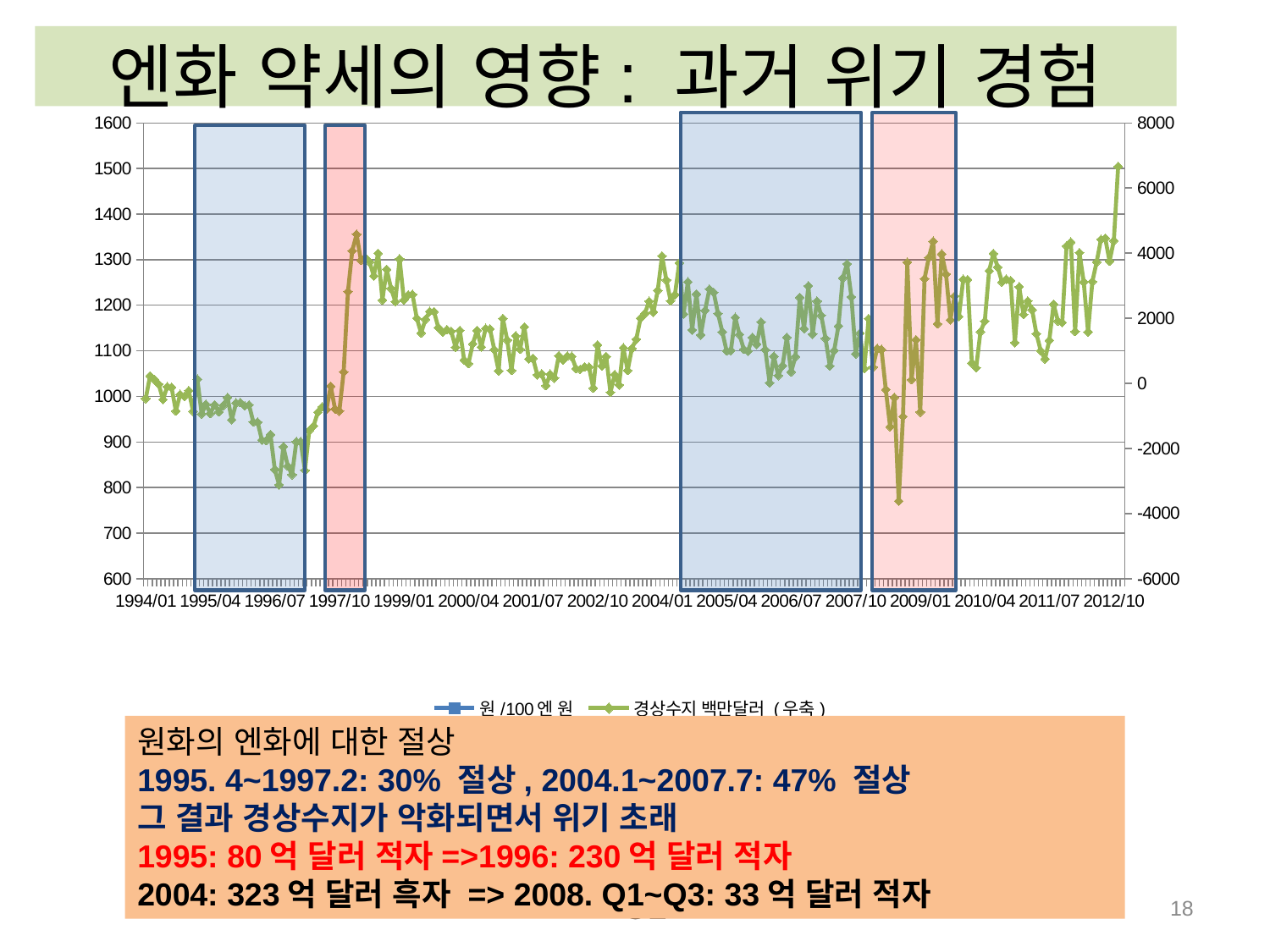

엔화 약세의 영향: 과거 위기 경험

### Chart

| Category | 원/100엔 원  | 경상수지 백만달러 (우축) |
|---|---|---|
| 1994/01 | 727.13 | -465.3 |
| 1994/02 | 763.2700000000006 | 230.3 |
| 1994/03 | 767.3399999999995 | 121.4 |
| 1994/04 | 781.66 | -22.8 |
| 1994/05 | 777.42 | -492.6 |
| 1994/06 | 786.04 | -99.3 |
| 1994/07 | 817.05 | -119.7 |
| 1994/08 | 805.23 | -846.9 |
| 1994/09 | 809.71 | -339.4 |
| 1994/10 | 811.2700000000006 | -396.8 |
| 1994/11 | 812.97 | -220.1 |
| 1994/12 | 790.9499999999995 | -856.6 |
| 1995/01 | 792.4 | 129.5 |
| 1995/02 | 805.1700000000005 | -934.4 |
| 1995/03 | 859.56 | -640.2 |
| 1995/04 | 918.5 | -925.1 |
| 1995/05 | 895.7800000000005 | -657.3 |
| 1995/06 | 900.8199999999995 | -876.2 |
| 1995/07 | 869.21 | -680.0 |
| 1995/08 | 812.12 | -433.8 |
| 1995/09 | 768.41 | -1117.6 |
| 1995/10 | 761.99 | -600.6 |
| 1995/11 | 754.6 | -589.6 |
| 1995/12 | 757.2 | -686.9 |
| 1996/01 | 745.15 | -658.8 |
| 1996/02 | 737.38 | -1185.9 |
| 1996/03 | 737.4 | -1191.2 |
| 1996/04 | 727.04 | -1742.9 |
| 1996/05 | 733.74 | -1755.8 |
| 1996/06 | 732.6800000000005 | -1575.8 |
| 1996/07 | 743.26 | -2645.0 |
| 1996/08 | 757.849999999998 | -3116.7 |
| 1996/09 | 749.14 | -1946.1 |
| 1996/10 | 736.8199999999995 | -2538.9 |
| 1996/11 | 737.59 | -2805.2 |
| 1996/12 | 736.52 | -1790.9 |
| 1997/01 | 721.87 | -1790.1 |
| 1997/02 | 704.65 | -2673.9 |
| 1997/03 | 716.8299999999995 | -1446.6 |
| 1997/04 | 711.4 | -1311.0 |
| 1997/05 | 752.6700000000005 | -885.4 |
| 1997/06 | 778.21 | -719.2 |
| 1997/07 | 773.97 | -802.5 |
| 1997/08 | 760.09 | -85.6 |
| 1997/09 | 751.9499999999995 | -787.6 |
| 1997/10 | 761.12 | -851.1 |
| 1997/11 | 819.58 | 352.3 |
| 1997/12 | 1143.62 | 2818.2 |
| 1998/01 | 1313.3799999999999 | 4075.1 |
| 1998/02 | 1289.91 | 4577.5 |
| 1998/03 | 1169.98 | 3782.5 |
| 1998/04 | 1056.33 | 3862.2 |
| 1998/05 | 1032.99 | 3733.5 |
| 1998/06 | 993.1800000000005 | 3299.4 |
| 1998/07 | 925.1 | 3996.4 |
| 1998/08 | 901.4599999999995 | 2560.6 |
| 1998/09 | 1021.02 | 3500.7 |
| 1998/10 | 1120.42 | 2920.0 |
| 1998/11 | 1075.44 | 2512.6 |
| 1998/12 | 1034.56 | 3823.8 |
| 1999/01 | 1039.1799999999998 | 2561.3 |
| 1999/02 | 1018.47 | 2718.0 |
| 1999/03 | 1027.55 | 2731.9 |
| 1999/04 | 1009.87 | 2002.5 |
| 1999/05 | 982.07 | 1547.5 |
| 1999/06 | 968.42 | 1966.4 |
| 1999/07 | 991.98 | 2210.2 |
| 1999/08 | 1057.77 | 2202.7 |
| 1999/09 | 1111.46 | 1713.6 |
| 1999/10 | 1138.81 | 1576.4 |
| 1999/11 | 1123.31 | 1651.8 |
| 1999/12 | 1109.08 | 1596.5 |
| 2000/01 | 1074.52 | 1112.9 |
| 2000/02 | 1030.93 | 1628.6 |
| 2000/03 | 1048.11 | 718.1 |
| 2000/04 | 1052.99 | 609.8 |
| 2000/05 | 1036.5 | 1212.0 |
| 2000/06 | 1053.1699999999998 | 1625.5 |
| 2000/07 | 1033.62 | 1119.0 |
| 2000/08 | 1031.23 | 1687.5 |
| 2000/09 | 1044.85 | 1670.7 |
| 2000/10 | 1040.25 | 1038.7 |
| 2000/11 | 1057.1699999999998 | 384.9 |
| 2000/12 | 1083.21 | 1995.3 |
| 2001/01 | 1088.93 | 1330.0 |
| 2001/02 | 1078.01 | 397.3 |
| 2001/03 | 1061.62 | 1459.8 |
| 2001/04 | 1071.0 | 1049.7 |
| 2001/05 | 1065.3799999999999 | 1734.8 |
| 2001/06 | 1058.2 | 749.8 |
| 2001/07 | 1046.98 | 771.4 |
| 2001/08 | 1057.22 | 265.1 |
| 2001/09 | 1090.1399999999999 | 293.8 |
| 2001/10 | 1073.11 | -70.5 |
| 2001/11 | 1049.55 | 284.2 |
| 2001/12 | 1013.12 | 162.8 |
| 2002/01 | 993.41 | 849.3 |
| 2002/02 | 987.52 | 719.1 |
| 2002/03 | 1008.73 | 841.2 |
| 2002/04 | 1007.97 | 830.6 |
| 2002/05 | 1001.56 | 453.4 |
| 2002/06 | 993.12 | 435.3 |
| 2002/07 | 1003.88 | 507.6 |
| 2002/08 | 1004.4399999999994 | 505.7 |
| 2002/09 | 1001.56 | -143.9 |
| 2002/10 | 1001.05 | 1180.2 |
| 2002/11 | 997.21 | 536.5 |
| 2002/12 | 991.849999999998 | 826.7 |
| 2003/01 | 993.2800000000005 | -276.6 |
| 2003/02 | 996.7800000000005 | 273.3 |
| 2003/03 | 1038.54 | -49.3 |
| 2003/04 | 1029.1899999999998 | 1093.1 |
| 2003/05 | 1023.3299999999994 | 398.0 |
| 2003/06 | 1008.76 | 1073.7 |
| 2003/07 | 995.7700000000006 | 1355.8 |
| 2003/08 | 992.09 | 2003.1 |
| 2003/09 | 1015.26 | 2147.2 |
| 2003/10 | 1065.53 | 2523.1 |
| 2003/11 | 1085.1699999999998 | 2186.7 |
| 2003/12 | 1106.05 | 2856.3 |
| 2004/01 | 1112.6799999999998 | 3915.8 |
| 2004/02 | 1095.6499999999999 | 3175.2 |
| 2004/03 | 1073.06 | 2530.9 |
| 2004/04 | 1071.23 | 2724.8 |
| 2004/05 | 1048.86 | 3703.6 |
| 2004/06 | 1059.02 | 2131.4 |
| 2004/07 | 1059.1399999999999 | 3118.7 |
| 2004/08 | 1050.33 | 1641.3 |
| 2004/09 | 1044.92 | 2744.6 |
| 2004/10 | 1049.51 | 1487.5 |
| 2004/11 | 1040.99 | 2240.4 |
| 2004/12 | 1012.47 | 2898.4 |
| 2005/01 | 1005.69 | 2795.6 |
| 2005/02 | 974.8399999999995 | 2146.3 |
| 2005/03 | 957.14 | 1584.3 |
| 2005/04 | 942.59 | 995.8 |
| 2005/05 | 939.38 | 1012.3 |
| 2005/06 | 930.05 | 2026.4 |
| 2005/07 | 927.21 | 1501.3 |
| 2005/08 | 921.8199999999995 | 1047.2 |
| 2005/09 | 927.11 | 995.3 |
| 2005/10 | 910.849999999998 | 1415.4 |
| 2005/11 | 880.09 | 1200.7 |
| 2005/12 | 863.89 | 1886.0 |
| 2006/01 | 854.3199999999995 | 1035.8 |
| 2006/02 | 822.41 | 18.3 |
| 2006/03 | 831.26 | 830.0 |
| 2006/04 | 814.8399999999995 | 238.8 |
| 2006/05 | 843.01 | 545.5 |
| 2006/06 | 833.02 | 1413.5 |
| 2006/07 | 821.39 | 353.6 |
| 2006/08 | 829.71 | 821.5 |
| 2006/09 | 814.2800000000005 | 2641.3 |
| 2006/10 | 803.15 | 1678.9 |
| 2006/11 | 798.03 | 2995.0 |
| 2006/12 | 790.23 | 1511.2 |
| 2007/01 | 777.9399999999995 | 2524.2 |
| 2007/02 | 776.8199999999995 | 2086.0 |
| 2007/03 | 804.8199999999995 | 1381.0 |
| 2007/04 | 783.65 | 532.8 |
| 2007/05 | 768.53 | 1007.5 |
| 2007/06 | 757.05 | 1763.2 |
| 2007/07 | 755.57 | 3238.5 |
| 2007/08 | 799.8399999999995 | 3672.8 |
| 2007/09 | 810.55 | 2657.3 |
| 2007/10 | 790.74 | 905.2 |
| 2007/11 | 826.2 | 1545.7 |
| 2007/12 | 828.42 | 455.5 |
| 2008/01 | 872.92 | 1993.8 |
| 2008/02 | 880.57 | 500.1 |
| 2008/03 | 972.3 | 1070.7 |
| 2008/04 | 962.349999999998 | 1040.9 |
| 2008/05 | 994.1800000000005 | -186.7 |
| 2008/06 | 963.02 | -1334.1 |
| 2008/07 | 954.22 | -430.6 |
| 2008/08 | 953.03 | -3615.1 |
| 2008/09 | 1060.6 | -1019.3 |
| 2008/10 | 1327.1 | 3719.4 |
| 2008/11 | 1435.06 | 117.3 |
| 2008/12 | 1503.28 | 1341.1 |
| 2009/01 | 1487.1799999999998 | -880.6 |
| 2009/02 | 1546.11 | 3217.2 |
| 2009/03 | 1495.71 | 3868.6 |
| 2009/04 | 1356.24 | 4364.7 |
| 2009/05 | 1304.52 | 1826.8 |
| 2009/06 | 1305.52 | 3975.1 |
| 2009/07 | 1338.06 | 3355.6 |
| 2009/08 | 1304.31 | 1947.0 |
| 2009/09 | 1332.42 | 2681.7 |
| 2009/10 | 1300.78 | 2051.5 |
| 2009/11 | 1304.43 | 3196.1 |
| 2009/12 | 1300.81 | 3186.6 |
| 2010/01 | 1248.26 | 624.9 |
| 2010/02 | 1281.72 | 479.7 |
| 2010/03 | 1255.84 | 1586.6 |
| 2010/04 | 1195.31 | 1912.9 |
| 2010/05 | 1265.23 | 3458.0 |
| 2010/06 | 1333.59 | 3989.5 |
| 2010/07 | 1377.6699999999998 | 3572.9 |
| 2010/08 | 1380.1899999999998 | 3112.0 |
| 2010/09 | 1384.1699999999998 | 3201.8 |
| 2010/10 | 1371.09 | 3153.0 |
| 2010/11 | 1366.58 | 1251.1 |
| 2010/12 | 1376.72 | 2966.5 |
| 2011/01 | 1356.27 | 2116.8 |
| 2011/02 | 1350.97 | 2529.4 |
| 2011/03 | 1376.2 | 2262.5 |
| 2011/04 | 1304.81 | 1527.2 |
| 2011/05 | 1333.6 | 1004.6 |
| 2011/06 | 1342.81 | 752.5 |
| 2011/07 | 1333.36 | 1322.0 |
| 2011/08 | 1391.35 | 2431.1 |
| 2011/09 | 1456.48 | 1915.3 |
| 2011/10 | 1508.22 | 1869.0 |
| 2011/11 | 1459.96 | 4220.6 |
| 2011/12 | 1473.43 | 4340.7 |
| 2012/01 | 1488.74 | 1593.1 |
| 2012/02 | 1433.6499999999999 | 4017.0 |
| 2012/03 | 1364.08 | 3115.5 |
| 2012/04 | 1393.87 | 1581.0 |
| 2012/05 | 1446.9976181521881 | 3126.7 |
| 2012/06 | 1469.0068061507461 | 3729.5 |
| 2012/07 | 1446.1927649886159 | 4421.0 |
| 2012/08 | 1438.345195729538 | 4456.3 |
| 2012/09 | 1438.5215500703416 | 3752.5 |
| 2012/10 | 1400.6453245602936 | 4382.6 |
| 2012/11 | 1343.3106856084003 | 6663.0 |

원화의 엔화에 대한 절상
1995. 4~1997.2: 30% 절상, 2004.1~2007.7: 47% 절상
그 결과 경상수지가 악화되면서 위기 초래
1995: 80억 달러 적자=>1996: 230억 달러 적자
2004: 323억 달러 흑자 => 2008. Q1~Q3: 33억 달러 적자
오정근
18